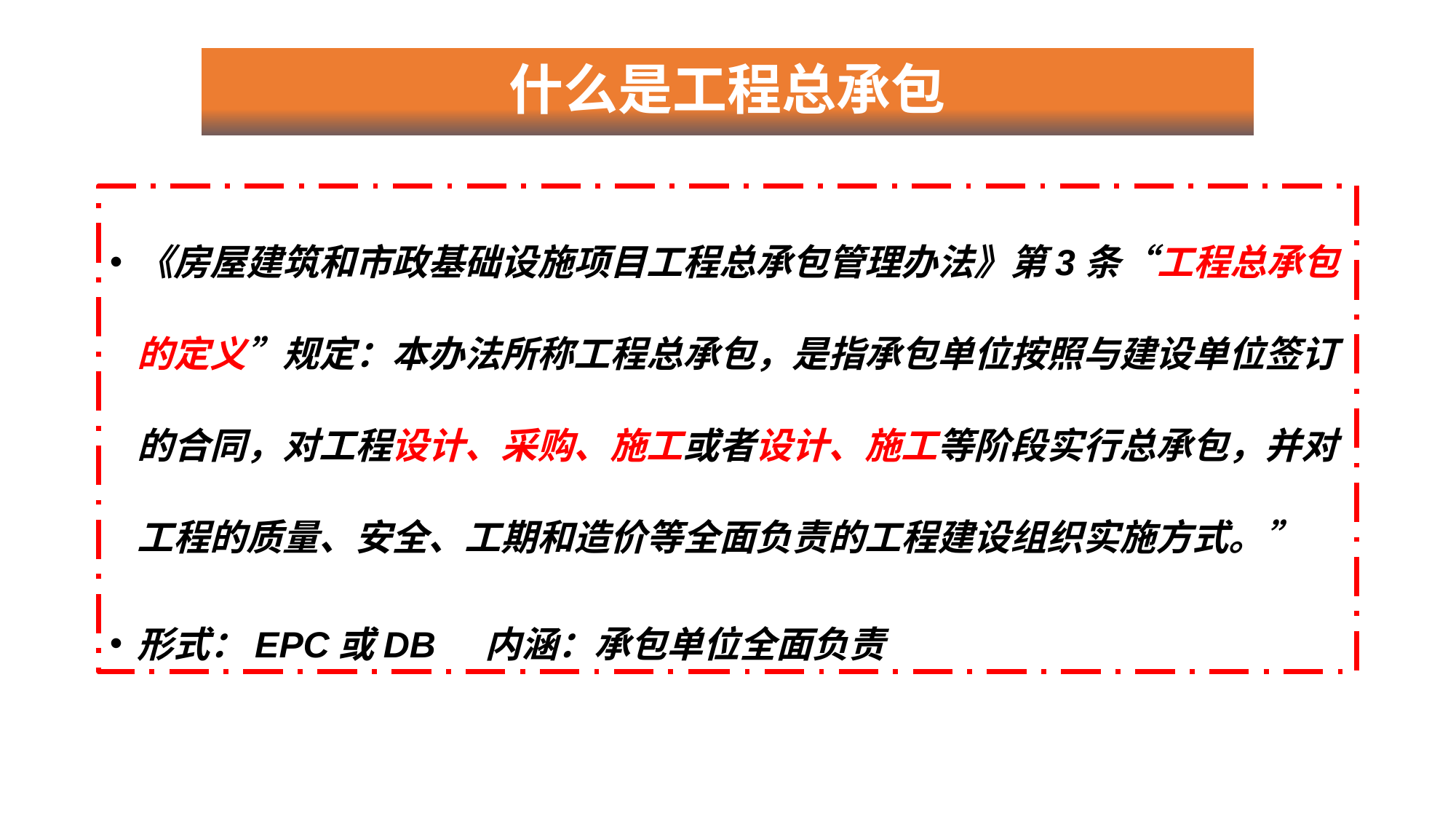

# 什么是工程总承包
《房屋建筑和市政基础设施项目工程总承包管理办法》第3条“工程总承包的定义”规定：本办法所称工程总承包，是指承包单位按照与建设单位签订的合同，对工程设计、采购、施工或者设计、施工等阶段实行总承包，并对工程的质量、安全、工期和造价等全面负责的工程建设组织实施方式。”
形式：EPC或DB    内涵：承包单位全面负责